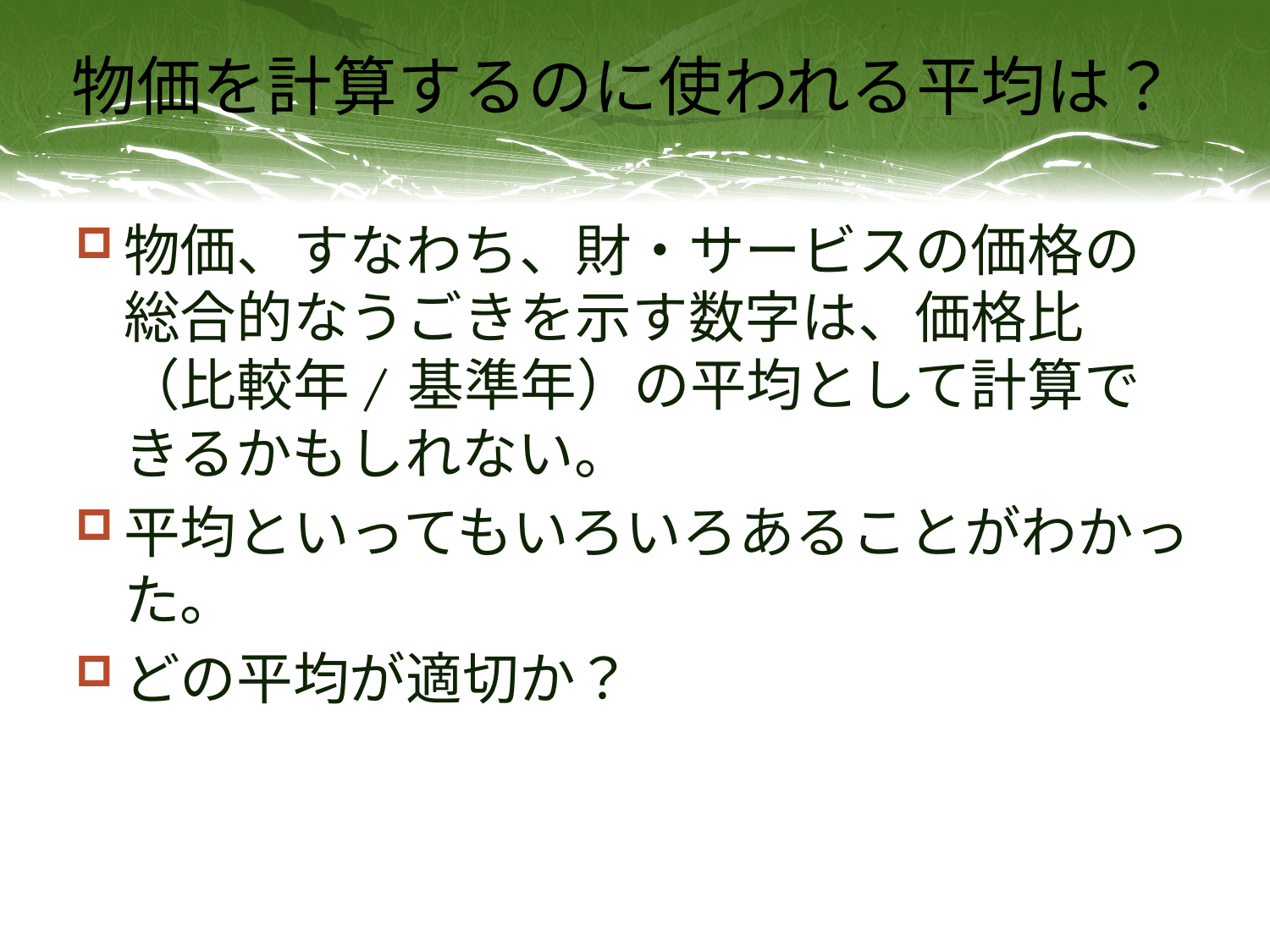

# 物価を計算するのに使われる平均は？
物価、すなわち、財・サービスの価格の総合的なうごきを示す数字は、価格比（比較年/基準年）の平均として計算できるかもしれない。
平均といってもいろいろあることがわかった。
どの平均が適切か？